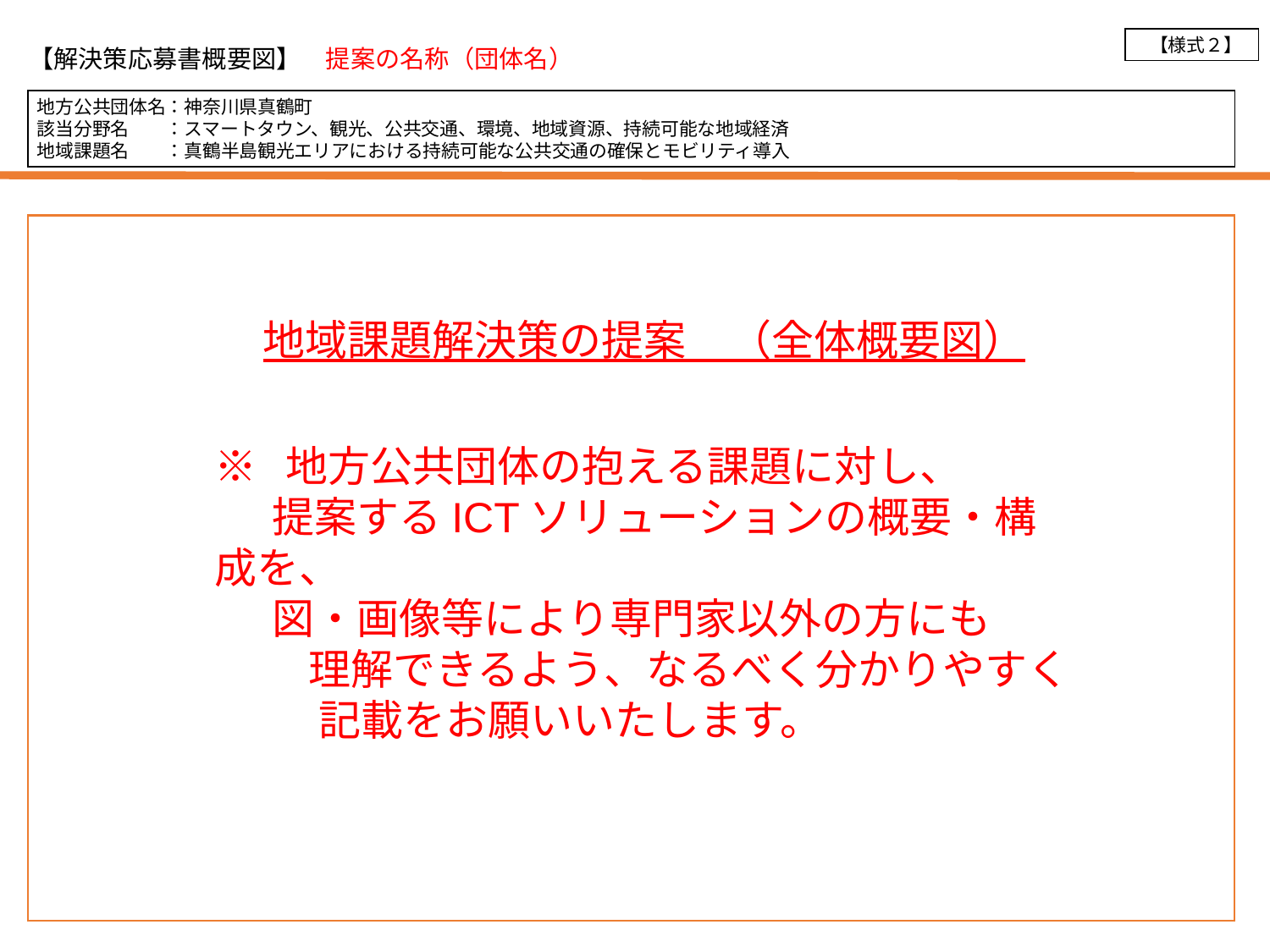

【様式２】
【解決策応募書概要図】　提案の名称（団体名）
地方公共団体名：神奈川県真鶴町
該当分野名　　：スマートタウン、観光、公共交通、環境、地域資源、持続可能な地域経済
地域課題名　　：真鶴半島観光エリアにおける持続可能な公共交通の確保とモビリティ導入

地域課題解決策の提案　（全体概要図）
※  地方公共団体の抱える課題に対し、
     提案するICTソリューションの概要・構成を、
     図・画像等により専門家以外の方にも
　　 理解できるよう、なるべく分かりやすく
 　　記載をお願いいたします。